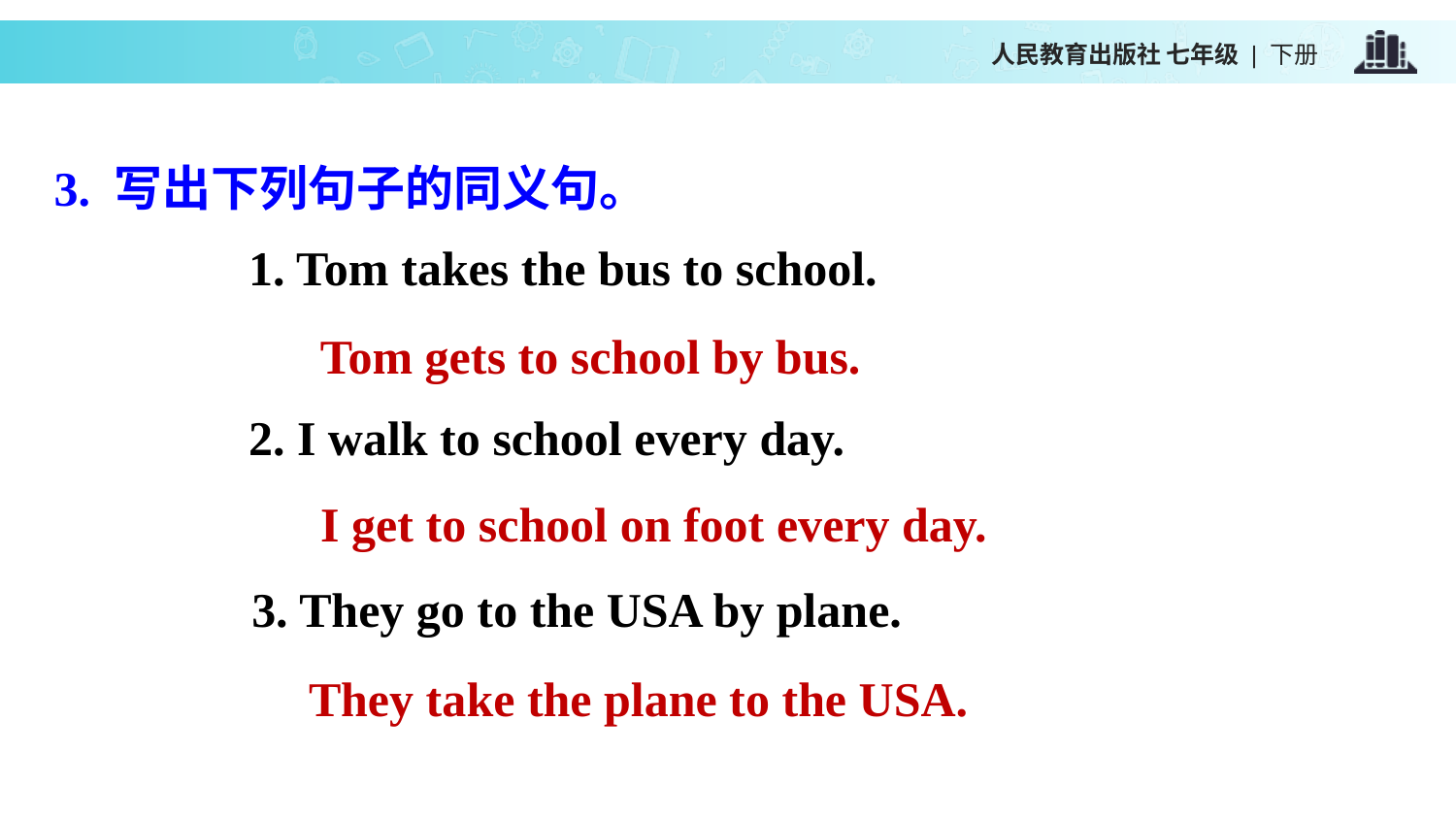

3. 写出下列句子的同义句。
1. Tom takes the bus to school.
Tom gets to school by bus.
2. I walk to school every day.
I get to school on foot every day.
3. They go to the USA by plane.
They take the plane to the USA.